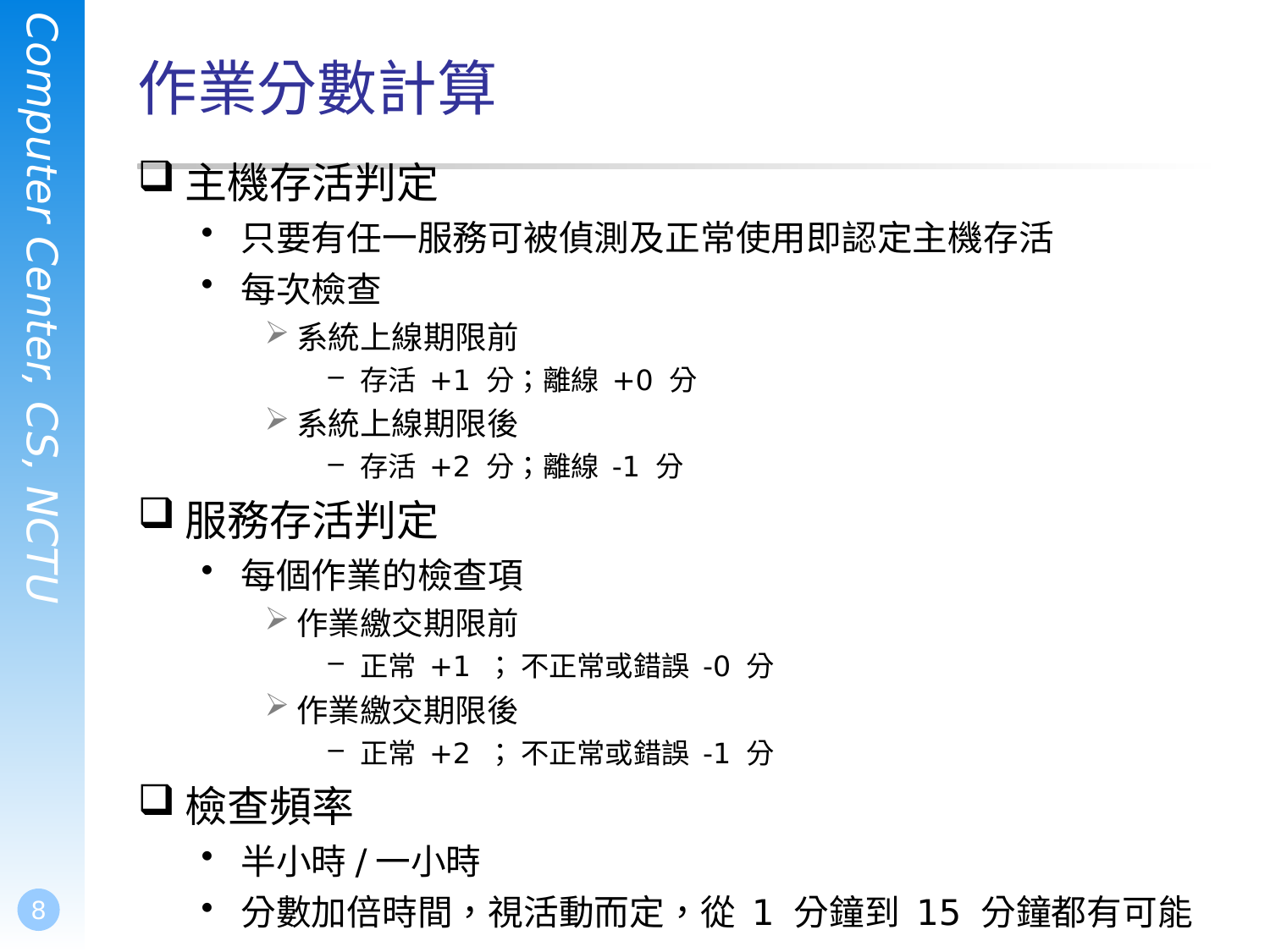

# 作業分數計算
主機存活判定
只要有任一服務可被偵測及正常使用即認定主機存活
每次檢查
系統上線期限前
存活 +1 分；離線 +0 分
系統上線期限後
存活 +2 分；離線 -1 分
服務存活判定
每個作業的檢查項
作業繳交期限前
正常 +1 ； 不正常或錯誤 -0 分
作業繳交期限後
正常 +2 ； 不正常或錯誤 -1 分
檢查頻率
半小時/一小時
分數加倍時間，視活動而定，從 1 分鐘到 15 分鐘都有可能